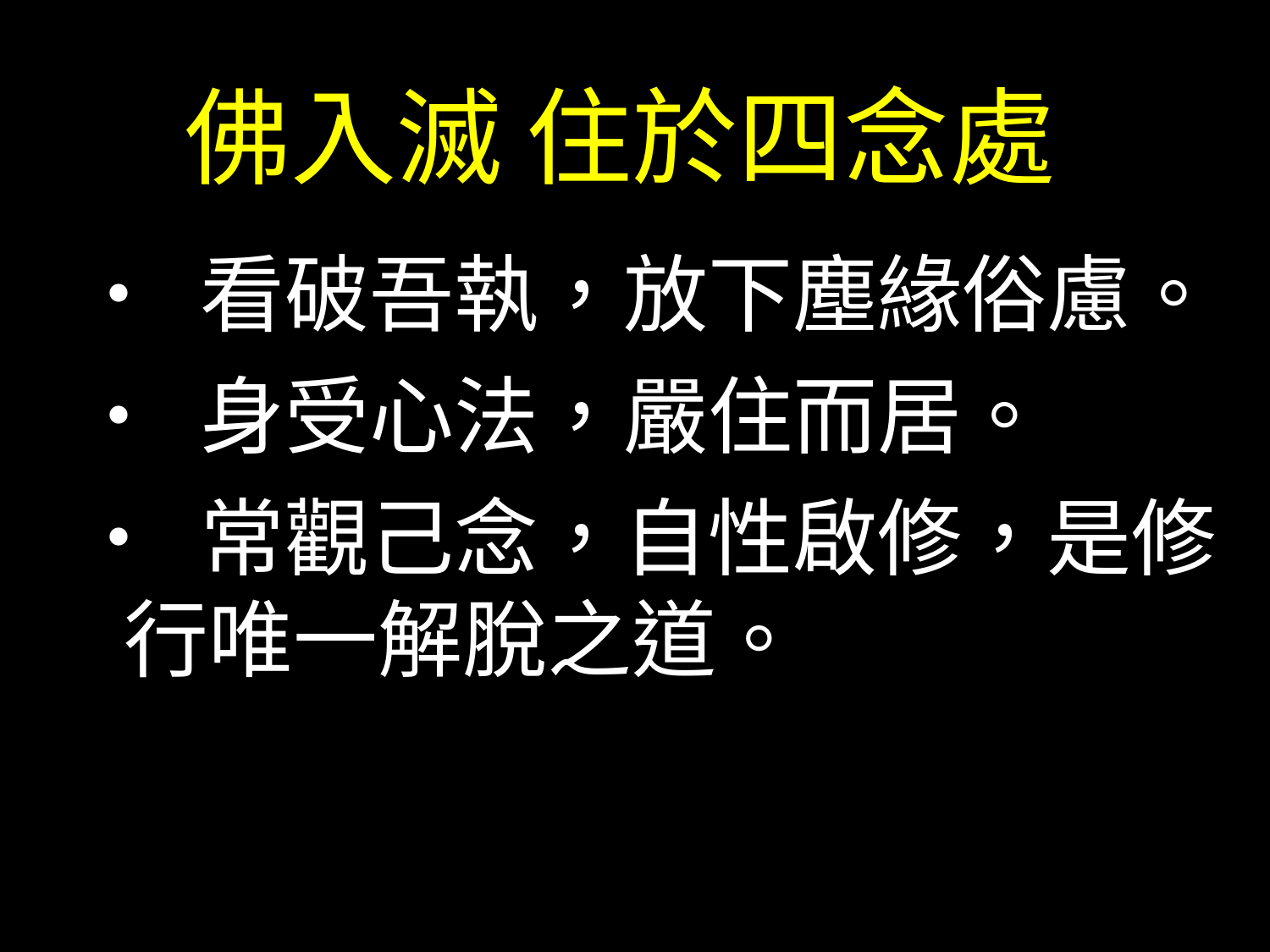

# 佛入滅 住於四念處
• 看破吾執，放下塵緣俗慮。
• 身受心法，嚴住而居。
• 常觀己念，自性啟修，是修
行唯一解脫之道。